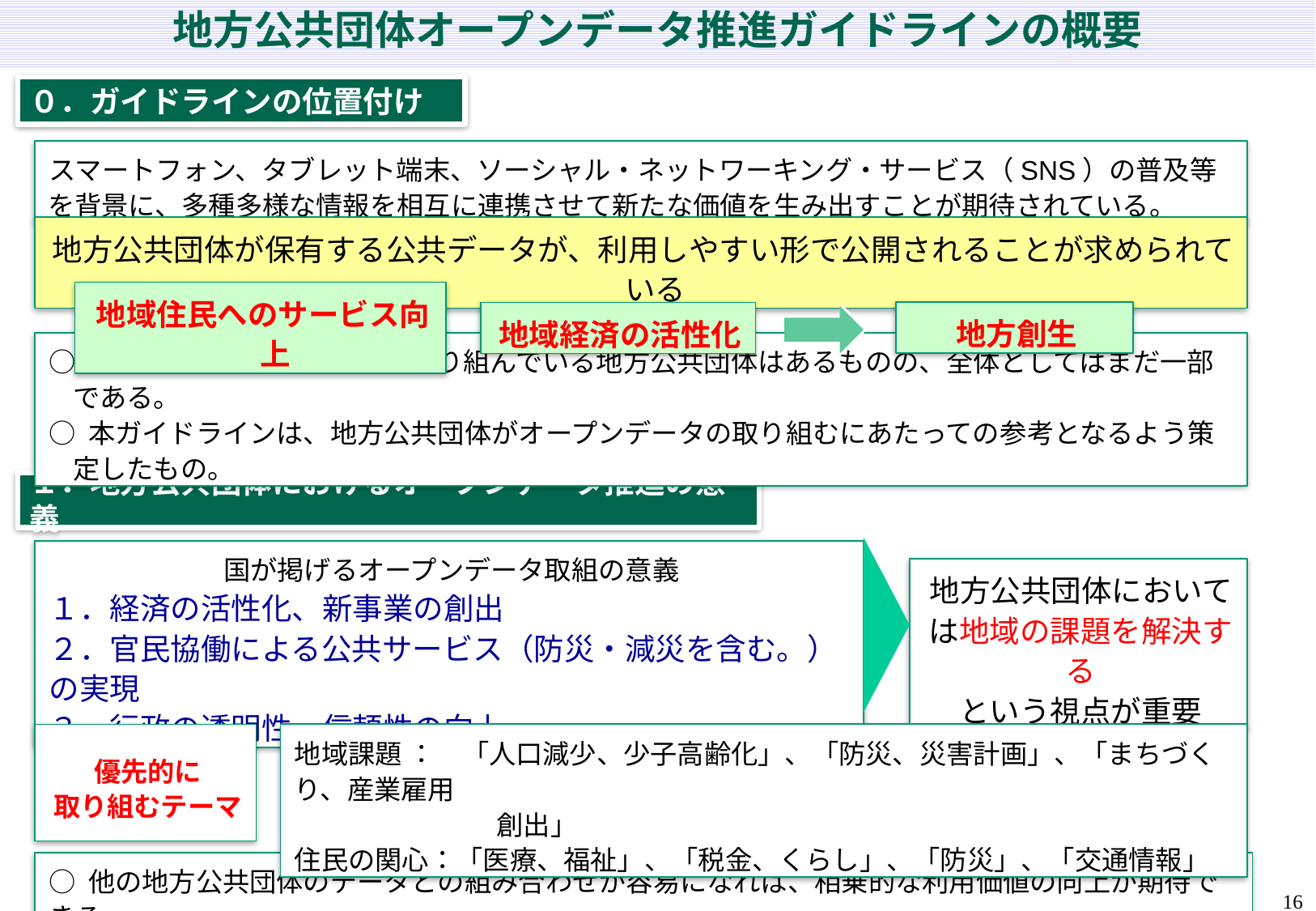

地方公共団体オープンデータ推進ガイドラインの概要
０．ガイドラインの位置付け
スマートフォン、タブレット端末、ソーシャル・ネットワーキング・サービス（SNS）の普及等を背景に、多種多様な情報を相互に連携させて新たな価値を生み出すことが期待されている。
地方公共団体が保有する公共データが、利用しやすい形で公開されることが求められている

地方創生
地域住民へのサービス向上
地域経済の活性化

○ 先進的にオープンデータに取り組んでいる地方公共団体はあるものの、全体としてはまだ一部である。
○ 本ガイドラインは、地方公共団体がオープンデータの取り組むにあたっての参考となるよう策定したもの。
１．地方公共団体におけるオープンデータ推進の意義
国が掲げるオープンデータ取組の意義
１．経済の活性化、新事業の創出
２．官民協働による公共サービス（防災・減災を含む。）の実現
３．行政の透明性・信頼性の向上
地方公共団体においては地域の課題を解決する
という視点が重要

優先的に
取り組むテーマ
地域課題 ：　「人口減少、少子高齢化」、「防災、災害計画」、「まちづくり、産業雇用
	　　　創出」
住民の関心：「医療、福祉」、「税金、くらし」、「防災」、「交通情報」
○ 他の地方公共団体のデータとの組み合わせが容易になれば、相乗的な利用価値の向上が期待できる。
16